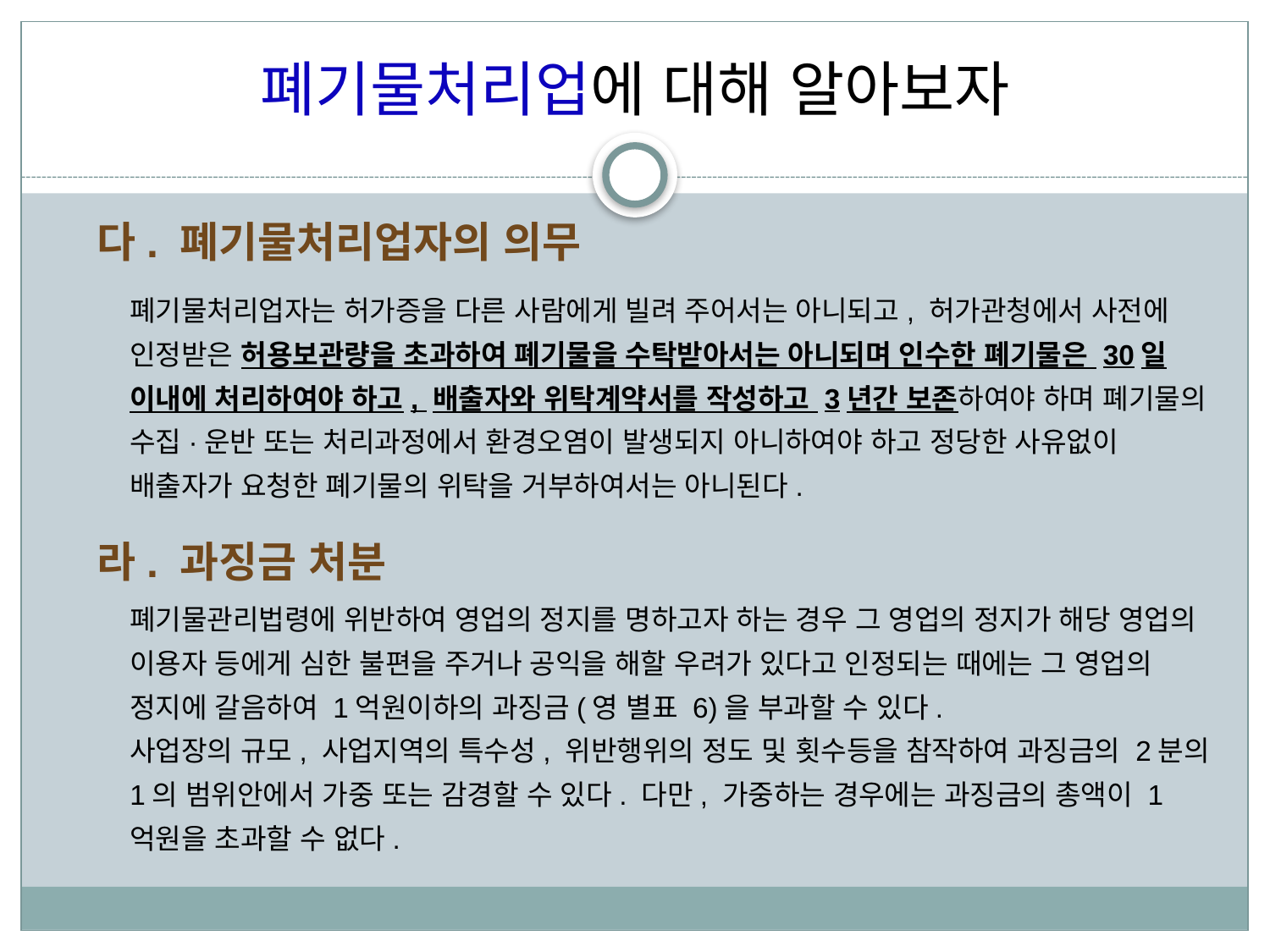

폐기물처리업에 대해 알아보자
다. 폐기물처리업자의 의무
폐기물처리업자는 허가증을 다른 사람에게 빌려 주어서는 아니되고, 허가관청에서 사전에 인정받은 허용보관량을 초과하여 폐기물을 수탁받아서는 아니되며 인수한 폐기물은 30일 이내에 처리하여야 하고, 배출자와 위탁계약서를 작성하고 3년간 보존하여야 하며 폐기물의 수집·운반 또는 처리과정에서 환경오염이 발생되지 아니하여야 하고 정당한 사유없이 배출자가 요청한 폐기물의 위탁을 거부하여서는 아니된다.
라. 과징금 처분
폐기물관리법령에 위반하여 영업의 정지를 명하고자 하는 경우 그 영업의 정지가 해당 영업의 이용자 등에게 심한 불편을 주거나 공익을 해할 우려가 있다고 인정되는 때에는 그 영업의 정지에 갈음하여 1억원이하의 과징금(영 별표 6)을 부과할 수 있다.
사업장의 규모, 사업지역의 특수성, 위반행위의 정도 및 횟수등을 참작하여 과징금의 2분의 1의 범위안에서 가중 또는 감경할 수 있다. 다만, 가중하는 경우에는 과징금의 총액이 1억원을 초과할 수 없다.